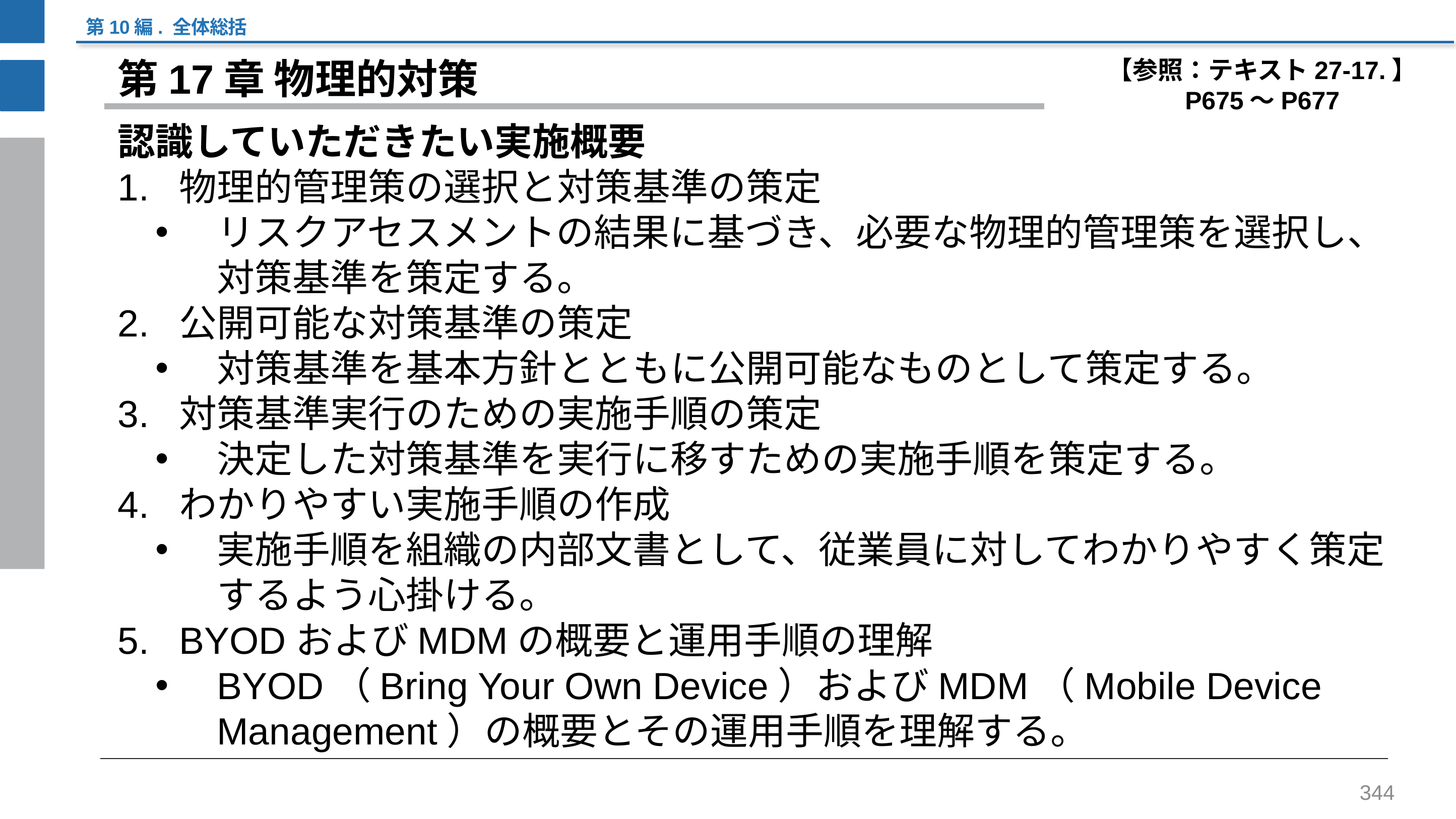

第10編. 全体総括
【参照：テキスト27-17.】
P675～P677
第17章 物理的対策
認識していただきたい実施概要
物理的管理策の選択と対策基準の策定
リスクアセスメントの結果に基づき、必要な物理的管理策を選択し、対策基準を策定する。
公開可能な対策基準の策定
対策基準を基本方針とともに公開可能なものとして策定する。
対策基準実行のための実施手順の策定
決定した対策基準を実行に移すための実施手順を策定する。
わかりやすい実施手順の作成
実施手順を組織の内部文書として、従業員に対してわかりやすく策定するよう心掛ける。
BYODおよびMDMの概要と運用手順の理解
BYOD（Bring Your Own Device）およびMDM（Mobile Device Management）の概要とその運用手順を理解する。
344